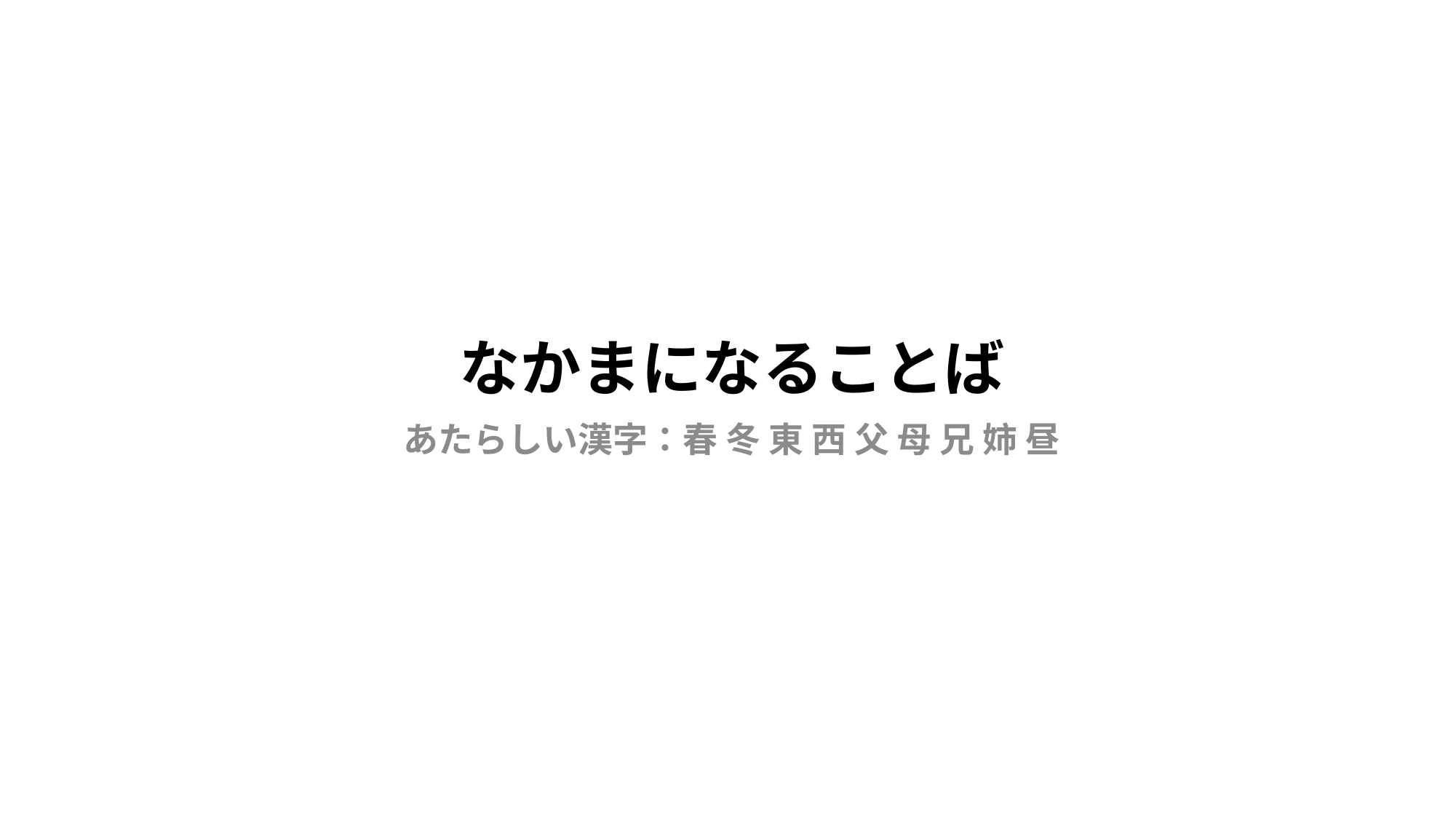

# なかまになることば
あたらしい漢字：春 冬 東 西 父 母 兄 姉 昼